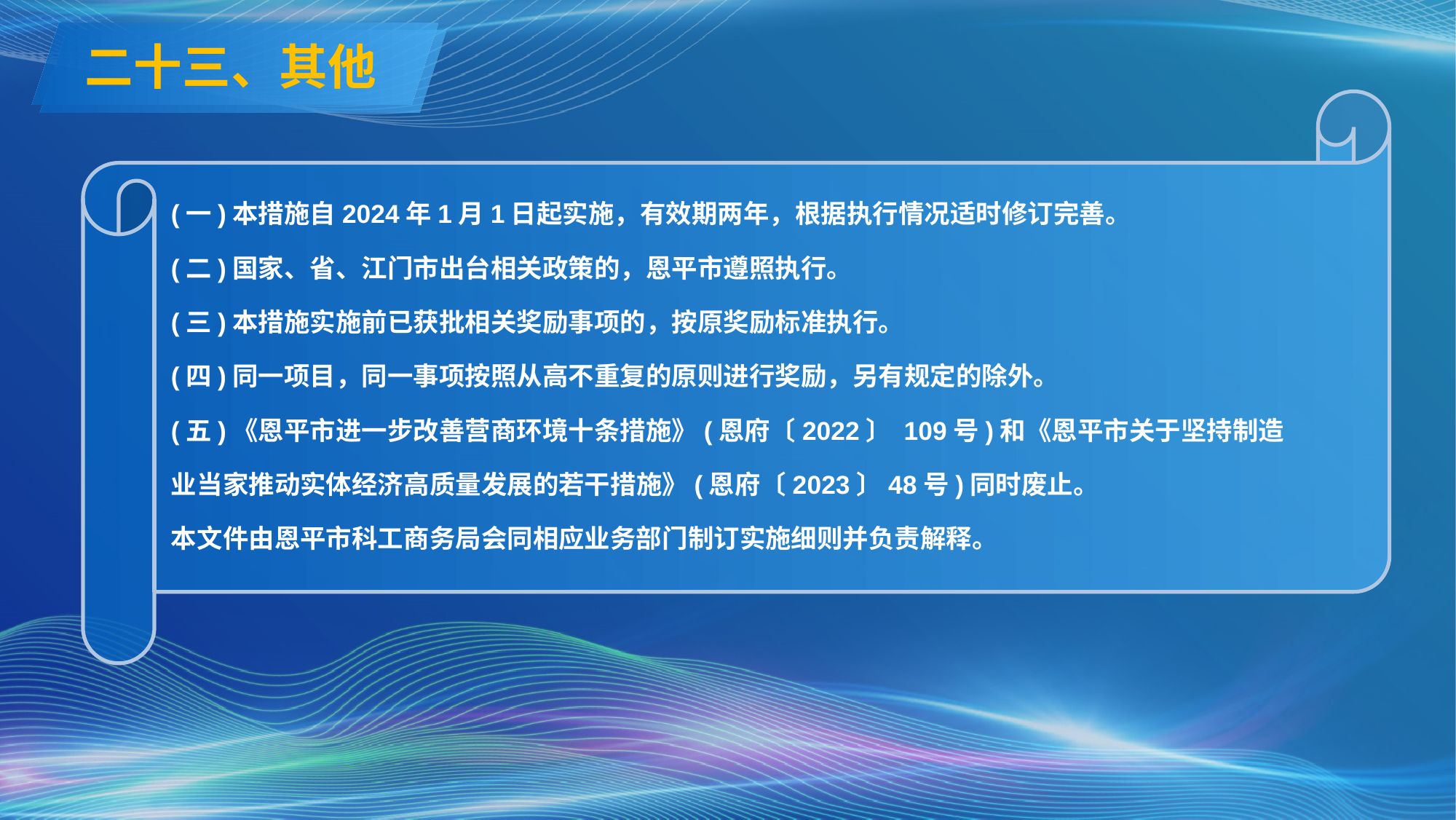

二十三、其他

(一)本措施自2024年1月1日起实施，有效期两年，根据执行情况适时修订完善。
(二)国家、省、江门市出台相关政策的，恩平市遵照执行。
(三)本措施实施前已获批相关奖励事项的，按原奖励标准执行。
(四)同一项目，同一事项按照从高不重复的原则进行奖励，另有规定的除外。
(五)《恩平市进一步改善营商环境十条措施》(恩府〔2022〕 109号)和《恩平市关于坚持制造业当家推动实体经济高质量发展的若干措施》(恩府〔2023〕48号)同时废止。
本文件由恩平市科工商务局会同相应业务部门制订实施细则并负责解释。